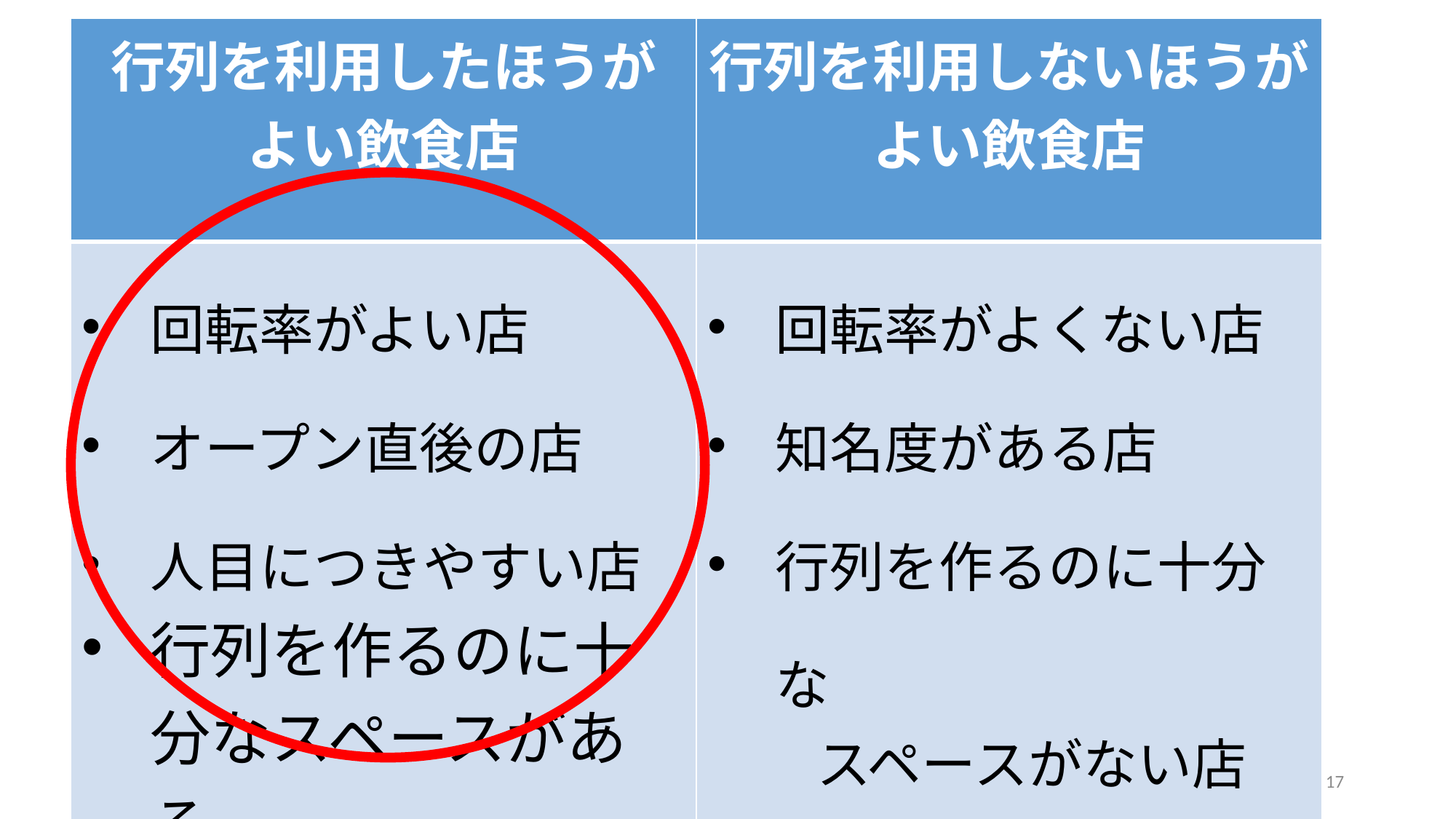

| 行列を利用したほうが よい飲食店 | 行列を利用しないほうが よい飲食店 |
| --- | --- |
| 回転率がよい店 オープン直後の店 人目につきやすい店 行列を作るのに十分なスペースがある | 回転率がよくない店 知名度がある店 行列を作るのに十分な 　　スペースがない店 |

17